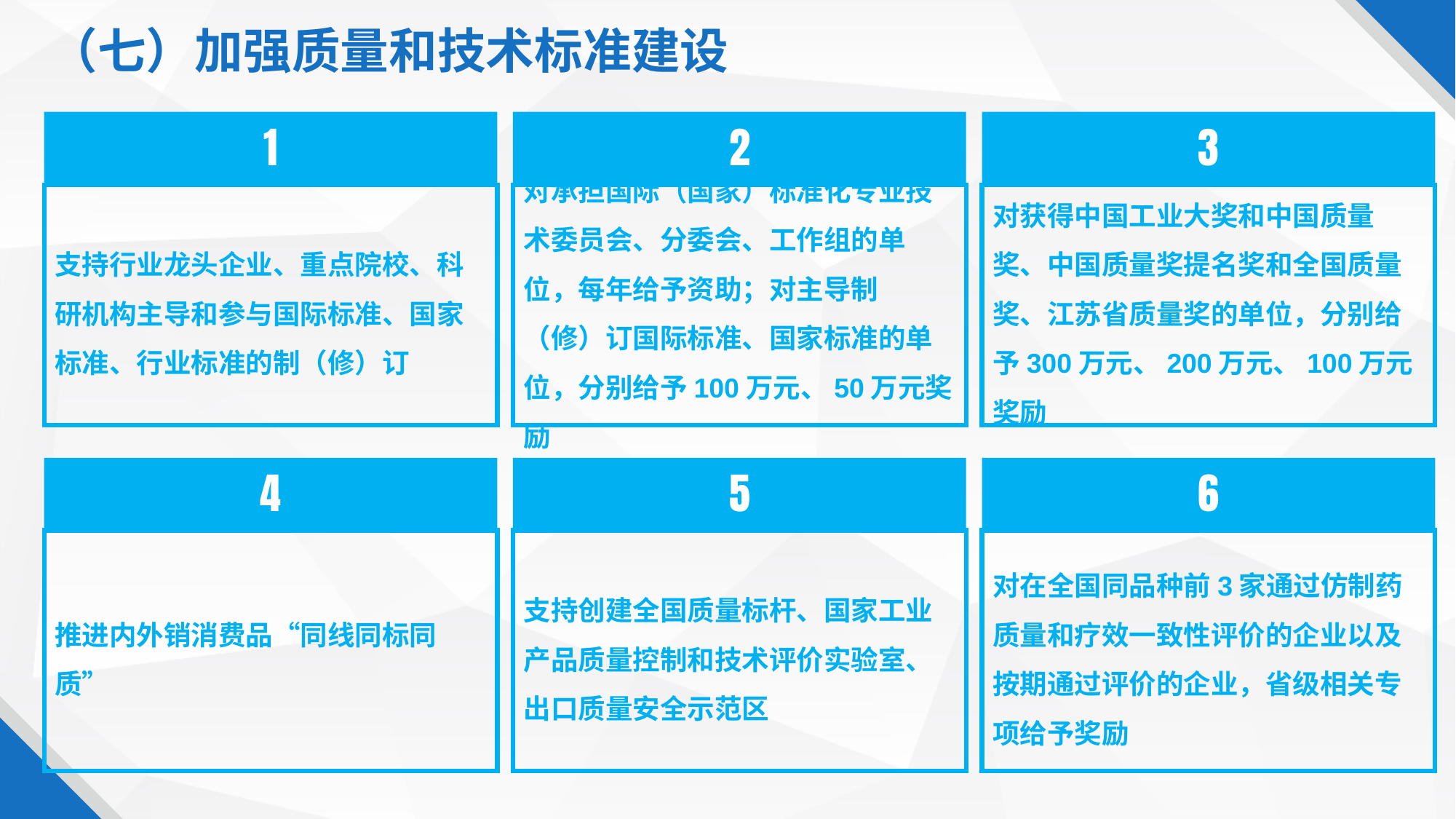

（七）加强质量和技术标准建设
1
2
3
支持行业龙头企业、重点院校、科研机构主导和参与国际标准、国家标准、行业标准的制（修）订
对承担国际（国家）标准化专业技术委员会、分委会、工作组的单位，每年给予资助；对主导制（修）订国际标准、国家标准的单位，分别给予100万元、50万元奖励
对获得中国工业大奖和中国质量奖、中国质量奖提名奖和全国质量奖、江苏省质量奖的单位，分别给予300万元、200万元、100万元奖励
4
5
6
推进内外销消费品“同线同标同质”
支持创建全国质量标杆、国家工业产品质量控制和技术评价实验室、出口质量安全示范区
对在全国同品种前3家通过仿制药质量和疗效一致性评价的企业以及按期通过评价的企业，省级相关专项给予奖励